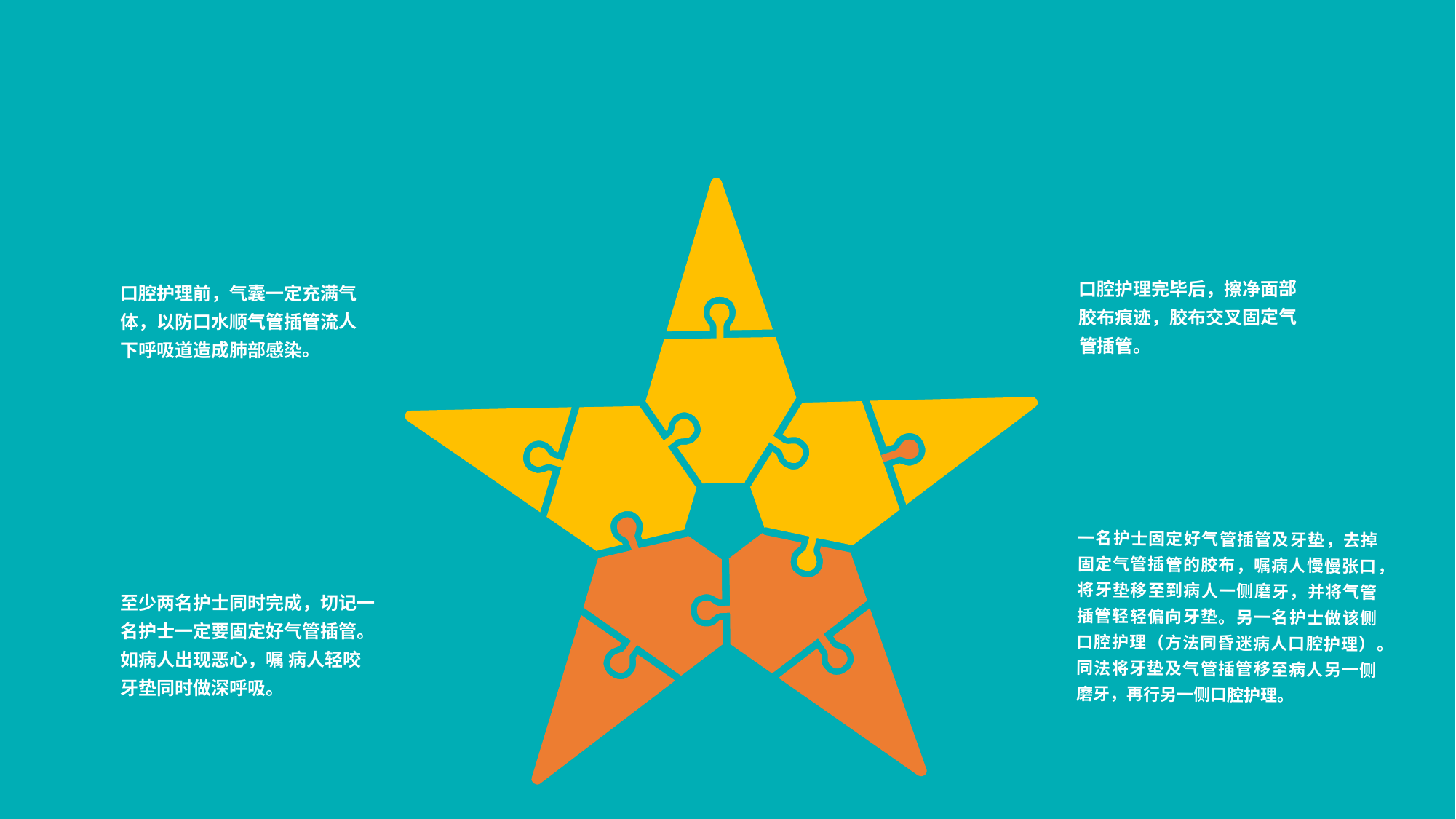

口腔护理完毕后，擦净面部胶布痕迹，胶布交叉固定气管插管。
口腔护理前，气囊一定充满气体，以防口水顺气管插管流人下呼吸道造成肺部感染。
一名护士固定好气管插管及牙垫，去掉固定气管插管的胶布，嘱病人慢慢张口，将牙垫移至到病人一侧磨牙，并将气管插管轻轻偏向牙垫。另一名护士做该侧口腔护理（方法同昏迷病人口腔护理）。同法将牙垫及气管插管移至病人另一侧磨牙，再行另一侧口腔护理。
至少两名护士同时完成，切记一名护士一定要固定好气管插管。如病人出现恶心，嘱 病人轻咬牙垫同时做深呼吸。